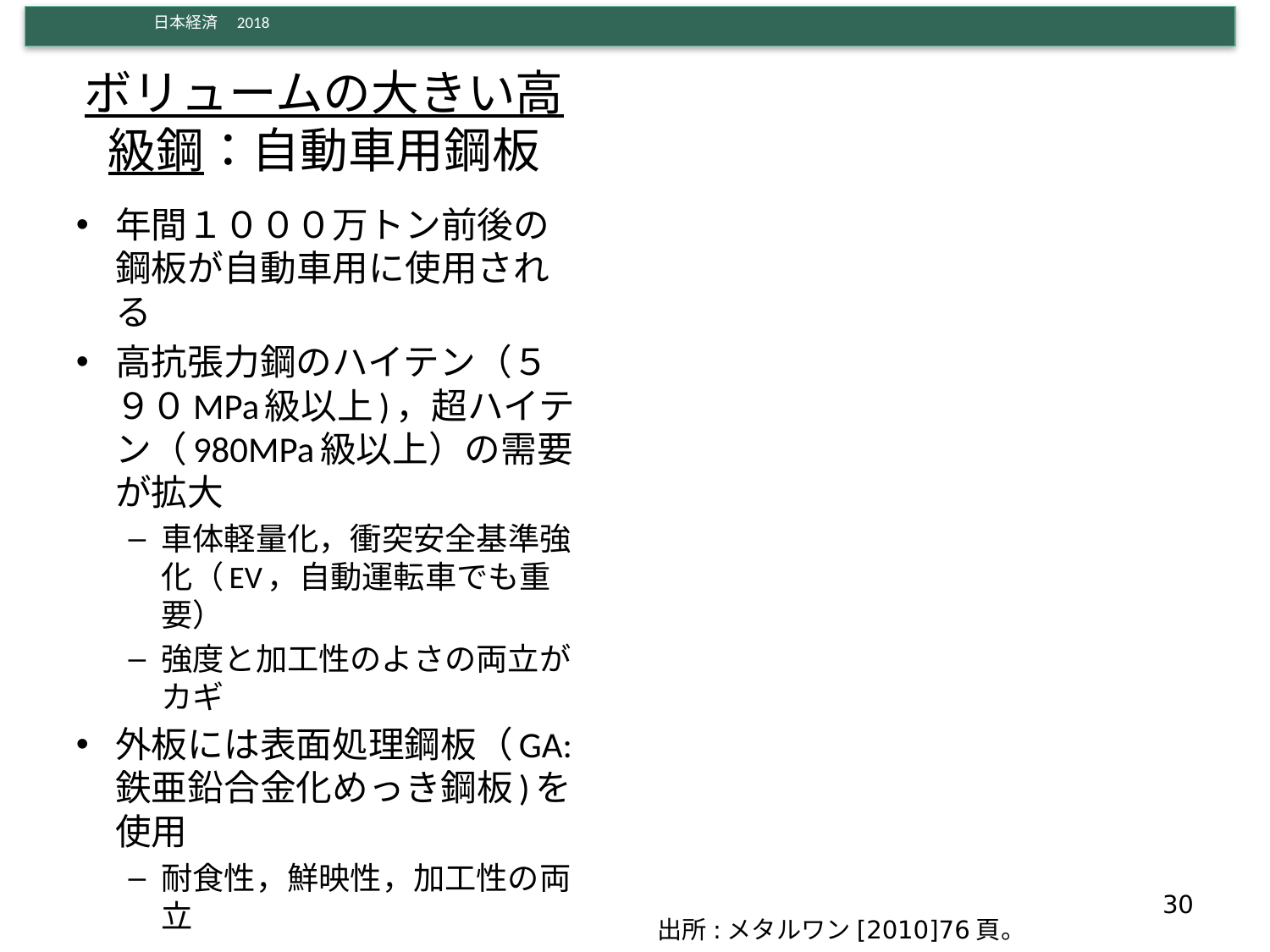

# ボリュームの大きい高級鋼：自動車用鋼板
年間１０００万トン前後の鋼板が自動車用に使用される
高抗張力鋼のハイテン（５９０MPa級以上)，超ハイテン（980MPa級以上）の需要が拡大
車体軽量化，衝突安全基準強化（EV，自動運転車でも重要）
強度と加工性のよさの両立がカギ
外板には表面処理鋼板（GA:鉄亜鉛合金化めっき鋼板)を使用
耐食性，鮮映性，加工性の両立

30
出所:メタルワン[2010]76頁。